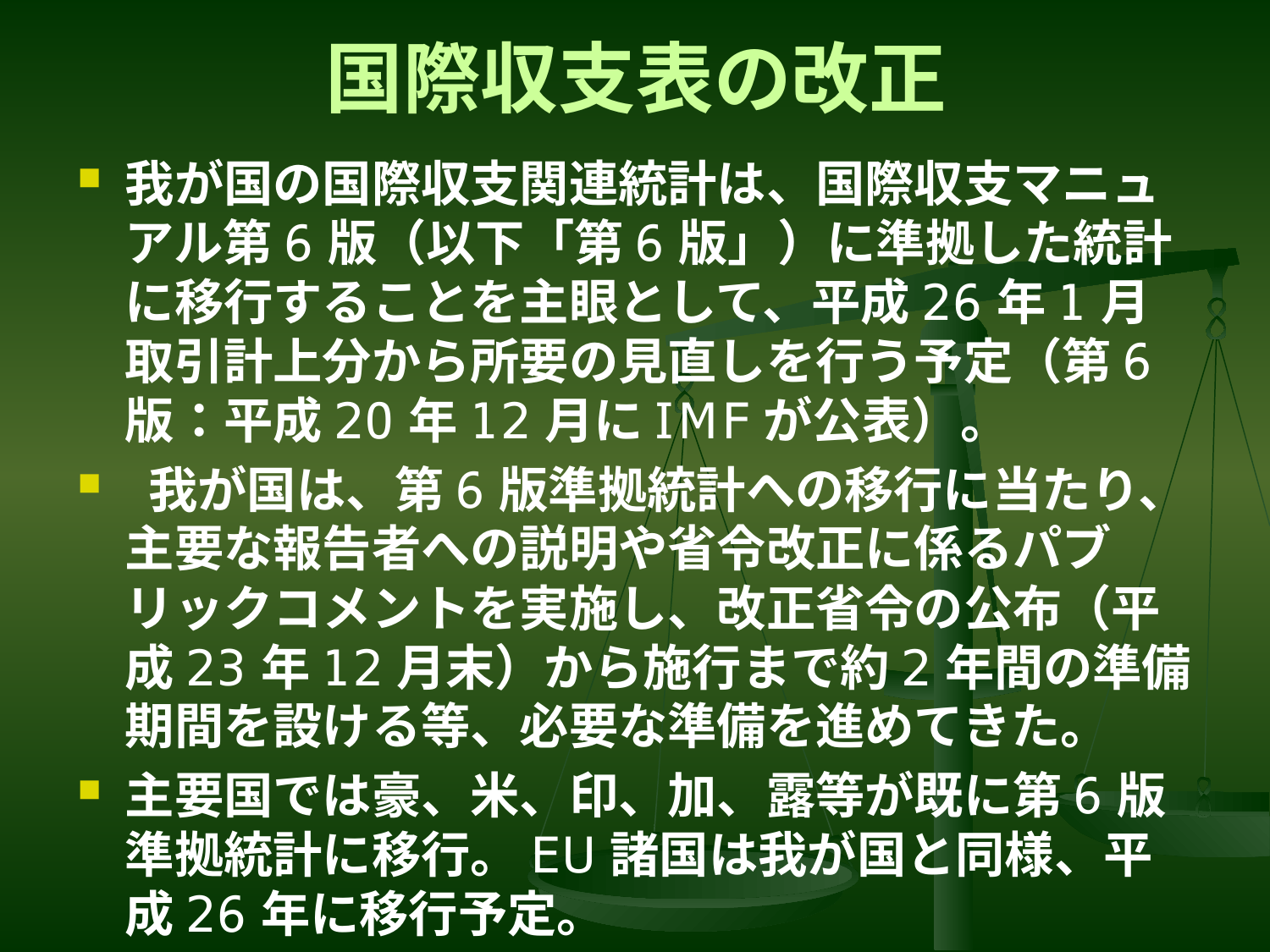

# 国際収支表の改正
我が国の国際収支関連統計は、国際収支マニュアル第6版（以下「第6版」）に準拠した統計に移行することを主眼として、平成26年1月取引計上分から所要の見直しを行う予定（第6版：平成20年12月にIMFが公表）。
 我が国は、第6版準拠統計への移行に当たり、主要な報告者への説明や省令改正に係るパブリックコメントを実施し、改正省令の公布（平成23年12月末）から施行まで約2年間の準備期間を設ける等、必要な準備を進めてきた。
主要国では豪、米、印、加、露等が既に第6版準拠統計に移行。EU諸国は我が国と同様、平成26年に移行予定。